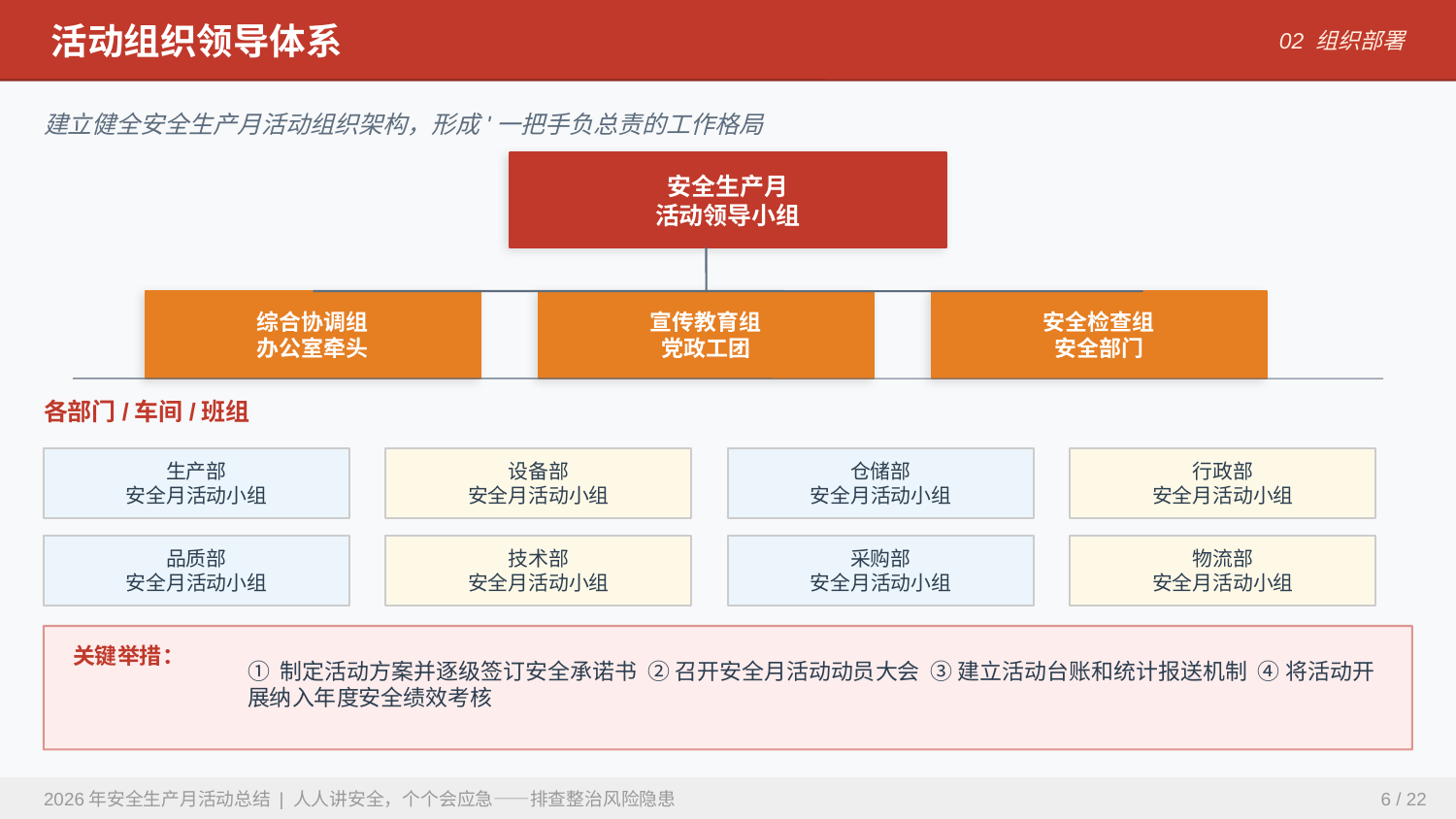

活动组织领导体系
02 组织部署

建立健全安全生产月活动组织架构，形成'一把手负总责的工作格局

安全生产月
活动领导小组

综合协调组
办公室牵头

宣传教育组
党政工团

安全检查组
安全部门

各部门/车间/班组

生产部
安全月活动小组

设备部
安全月活动小组

仓储部
安全月活动小组

行政部
安全月活动小组

品质部
安全月活动小组

技术部
安全月活动小组

采购部
安全月活动小组

物流部
安全月活动小组

关键举措：
① 制定活动方案并逐级签订安全承诺书  ② 召开安全月活动动员大会  ③ 建立活动台账和统计报送机制  ④ 将活动开展纳入年度安全绩效考核

2026年安全生产月活动总结 | 人人讲安全，个个会应急——排查整治风险隐患
6 / 22